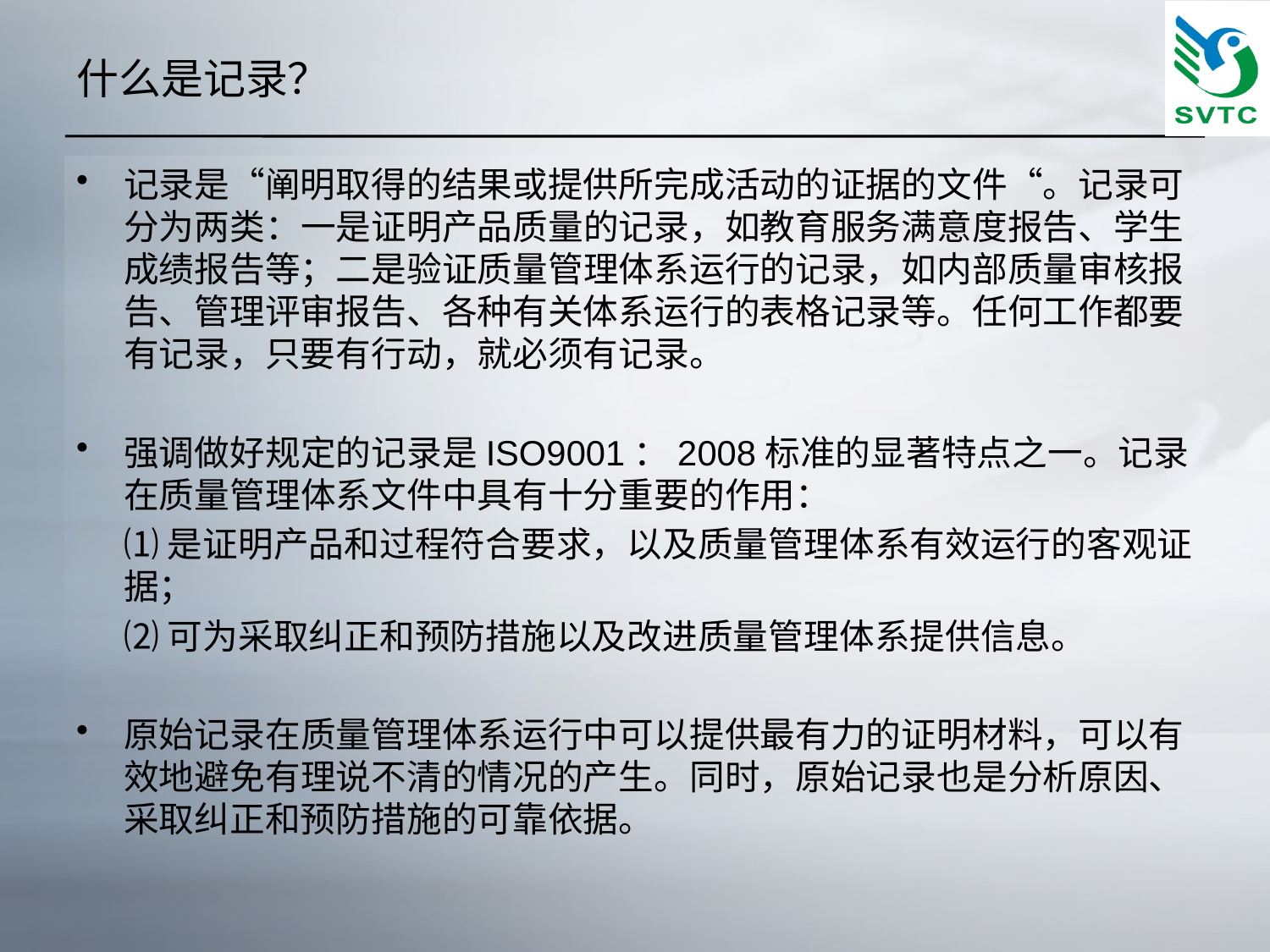

# 什么是记录？
记录是“阐明取得的结果或提供所完成活动的证据的文件“。记录可分为两类：一是证明产品质量的记录，如教育服务满意度报告、学生成绩报告等；二是验证质量管理体系运行的记录，如内部质量审核报告、管理评审报告、各种有关体系运行的表格记录等。任何工作都要有记录，只要有行动，就必须有记录。

强调做好规定的记录是ISO9001：2008标准的显著特点之一。记录在质量管理体系文件中具有十分重要的作用：
	⑴是证明产品和过程符合要求，以及质量管理体系有效运行的客观证据；
	⑵可为采取纠正和预防措施以及改进质量管理体系提供信息。

原始记录在质量管理体系运行中可以提供最有力的证明材料，可以有效地避免有理说不清的情况的产生。同时，原始记录也是分析原因、采取纠正和预防措施的可靠依据。